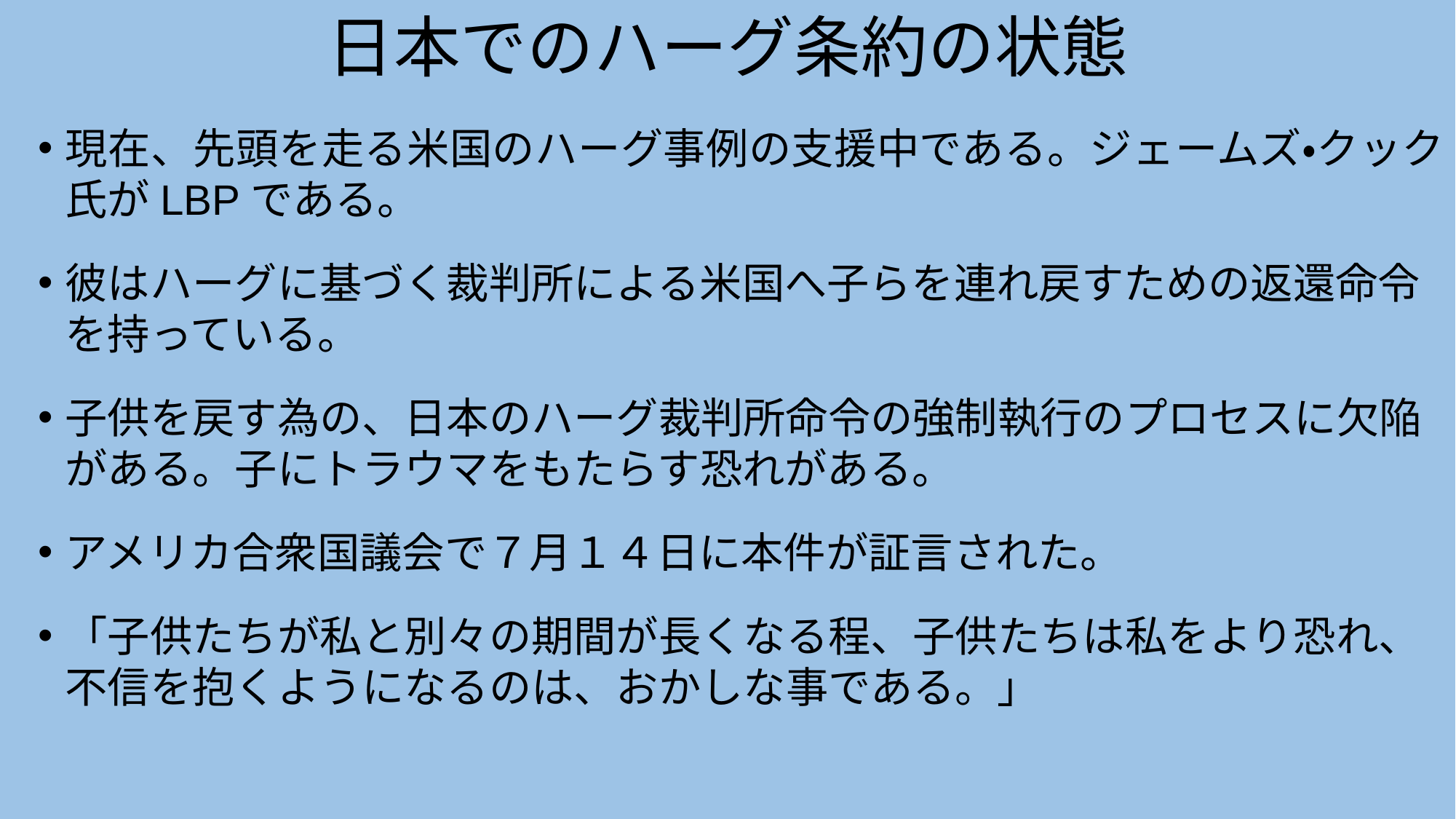

日本でのハーグ条約の状態

現在、先頭を走る米国のハーグ事例の支援中である。ジェームズ・クック氏がLBPである。

彼はハーグに基づく裁判所による米国へ子らを連れ戻すための返還命令を持っている。

子供を戻す為の、日本のハーグ裁判所命令の強制執行のプロセスに欠陥がある。子にトラウマをもたらす恐れがある。

アメリカ合衆国議会で７月１４日に本件が証言された。

「子供たちが私と別々の期間が長くなる程、子供たちは私をより恐れ、不信を抱くようになるのは、おかしな事である。」